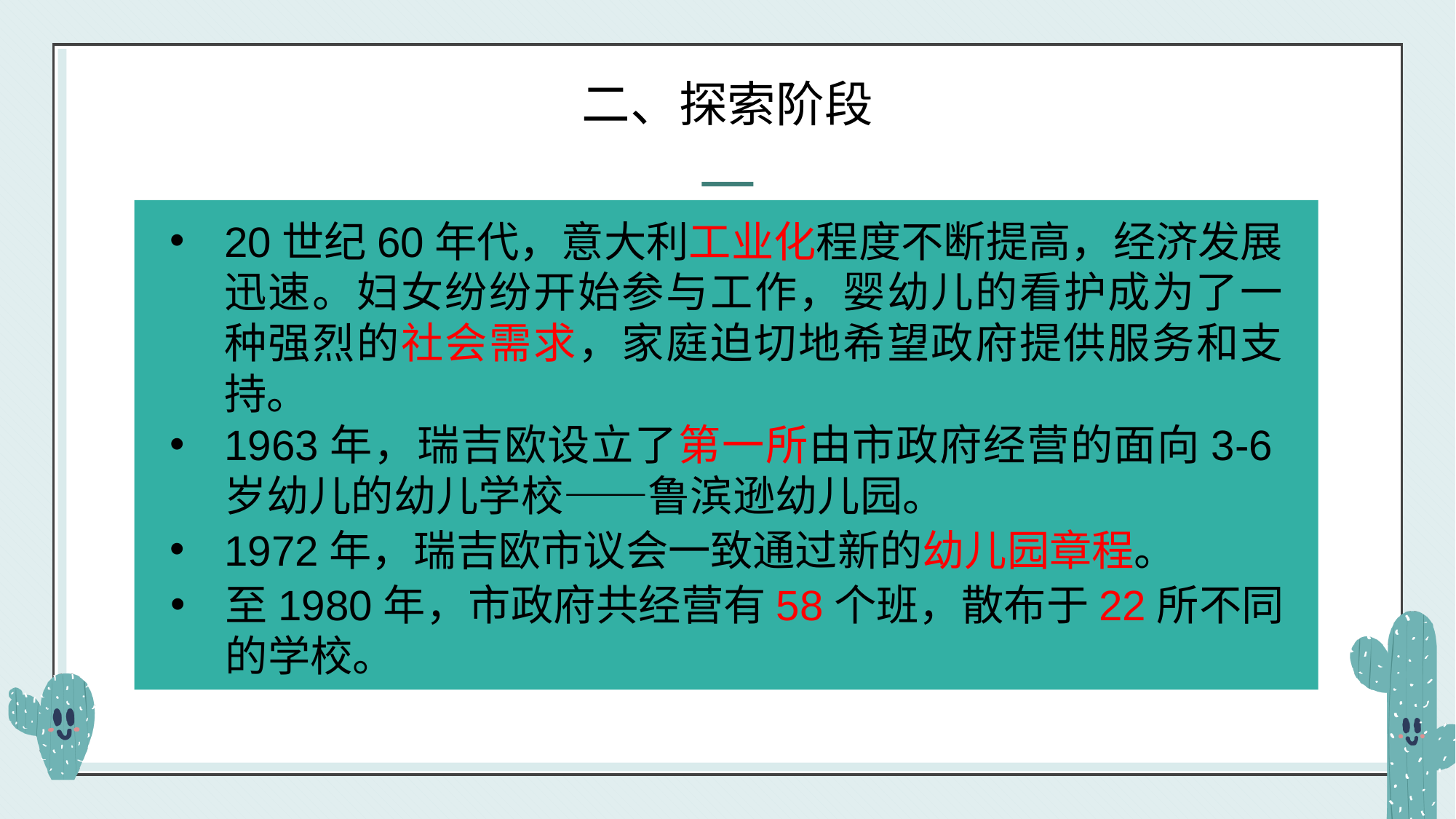

二、探索阶段

20世纪60年代，意大利工业化程度不断提高，经济发展迅速。妇女纷纷开始参与工作，婴幼儿的看护成为了一种强烈的社会需求，家庭迫切地希望政府提供服务和支持。

1963年，瑞吉欧设立了第一所由市政府经营的面向3-6岁幼儿的幼儿学校——鲁滨逊幼儿园。

1972年，瑞吉欧市议会一致通过新的幼儿园章程。

至1980年，市政府共经营有58个班，散布于22所不同的学校。